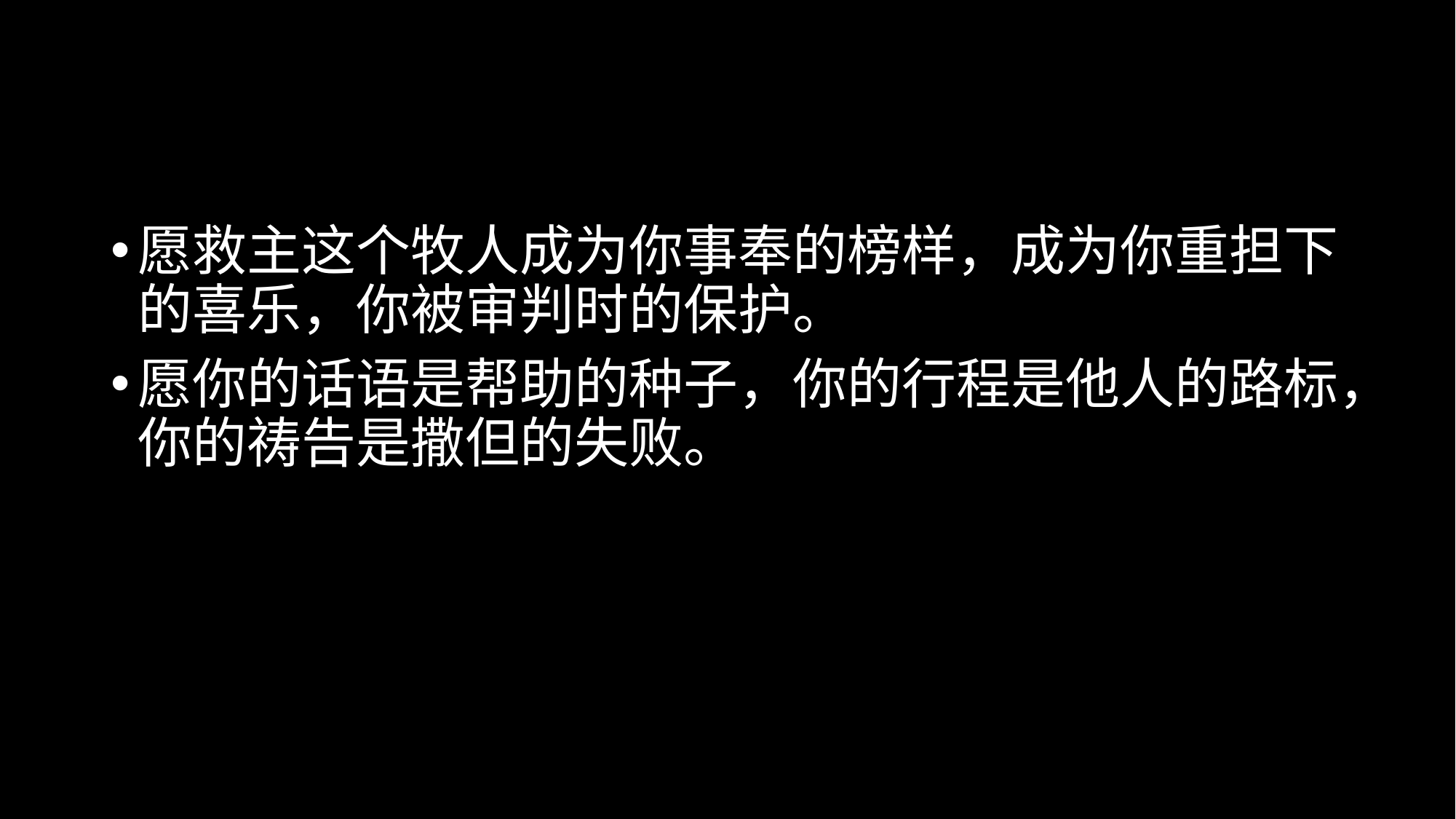

愿救主这个牧人成为你事奉的榜样，成为你重担下的喜乐，你被审判时的保护。
愿你的话语是帮助的种子，你的行程是他人的路标，你的祷告是撒但的失败。